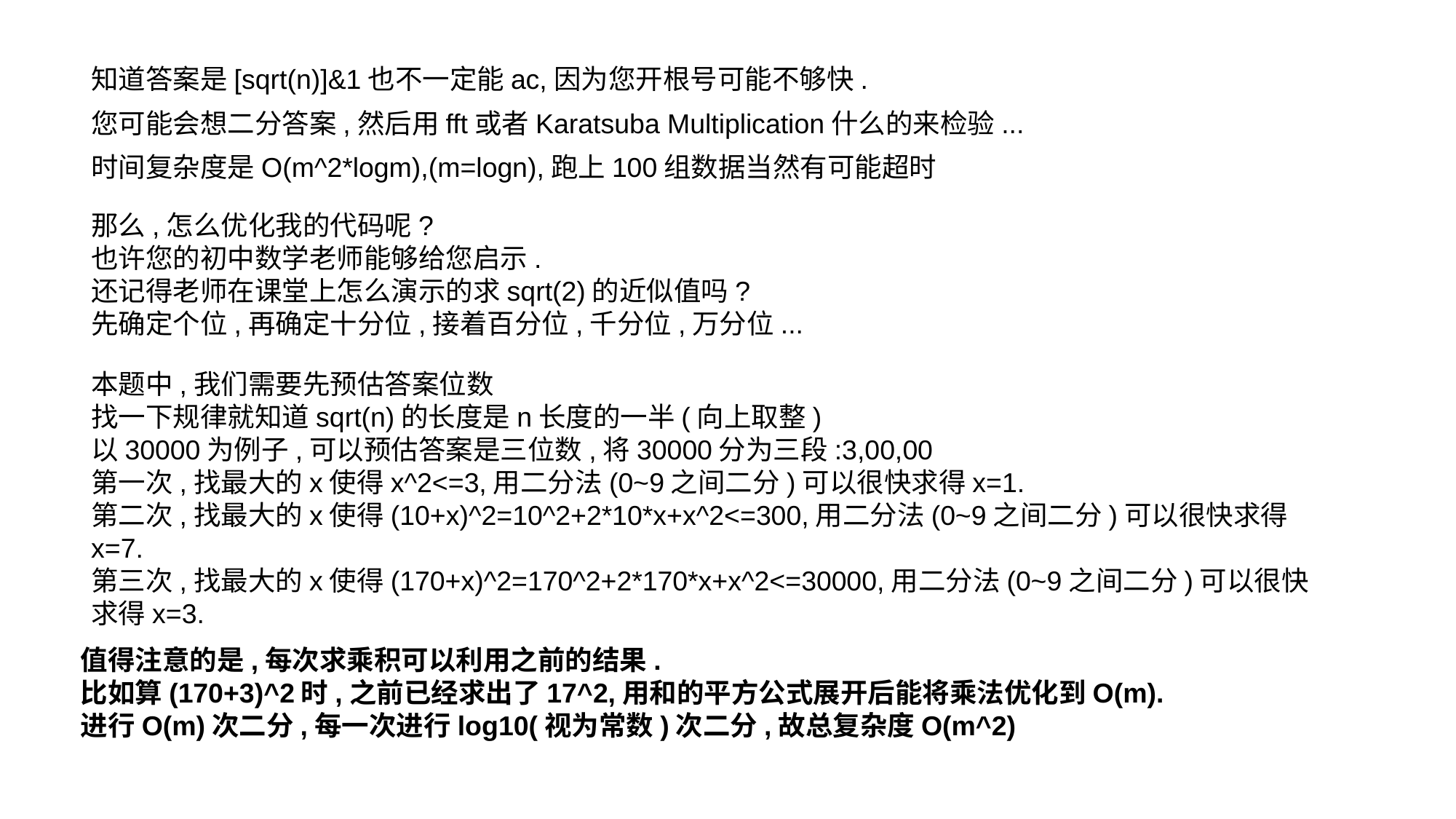

知道答案是[sqrt(n)]&1也不一定能ac,因为您开根号可能不够快.
您可能会想二分答案,然后用fft或者Karatsuba Multiplication什么的来检验...
时间复杂度是O(m^2*logm),(m=logn),跑上100组数据当然有可能超时
那么,怎么优化我的代码呢?
也许您的初中数学老师能够给您启示.
还记得老师在课堂上怎么演示的求sqrt(2)的近似值吗?
先确定个位,再确定十分位,接着百分位,千分位,万分位...
本题中,我们需要先预估答案位数
找一下规律就知道sqrt(n)的长度是n长度的一半(向上取整)
以30000为例子,可以预估答案是三位数,将30000分为三段:3,00,00
第一次,找最大的x使得x^2<=3,用二分法(0~9之间二分)可以很快求得x=1.
第二次,找最大的x使得(10+x)^2=10^2+2*10*x+x^2<=300,用二分法(0~9之间二分)可以很快求得x=7.
第三次,找最大的x使得(170+x)^2=170^2+2*170*x+x^2<=30000,用二分法(0~9之间二分)可以很快求得x=3.
值得注意的是,每次求乘积可以利用之前的结果.
比如算(170+3)^2时,之前已经求出了17^2,用和的平方公式展开后能将乘法优化到O(m).
进行O(m)次二分,每一次进行log10(视为常数)次二分,故总复杂度O(m^2)